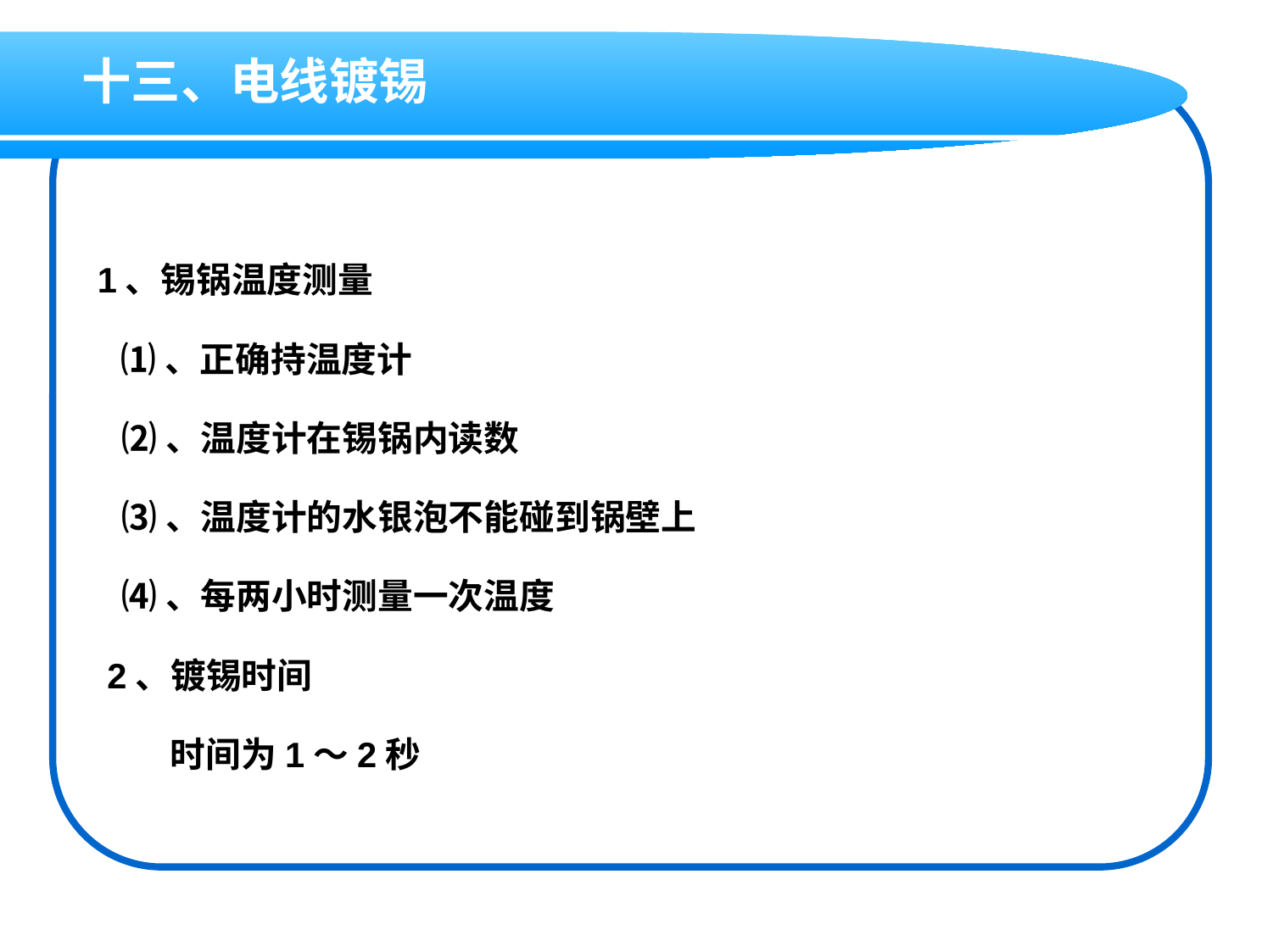

# 十三、电线镀锡
1、锡锅温度测量
   ⑴、正确持温度计
   ⑵、温度计在锡锅内读数
   ⑶、温度计的水银泡不能碰到锅壁上
   ⑷、每两小时测量一次温度
 2、镀锡时间
        时间为1～2秒